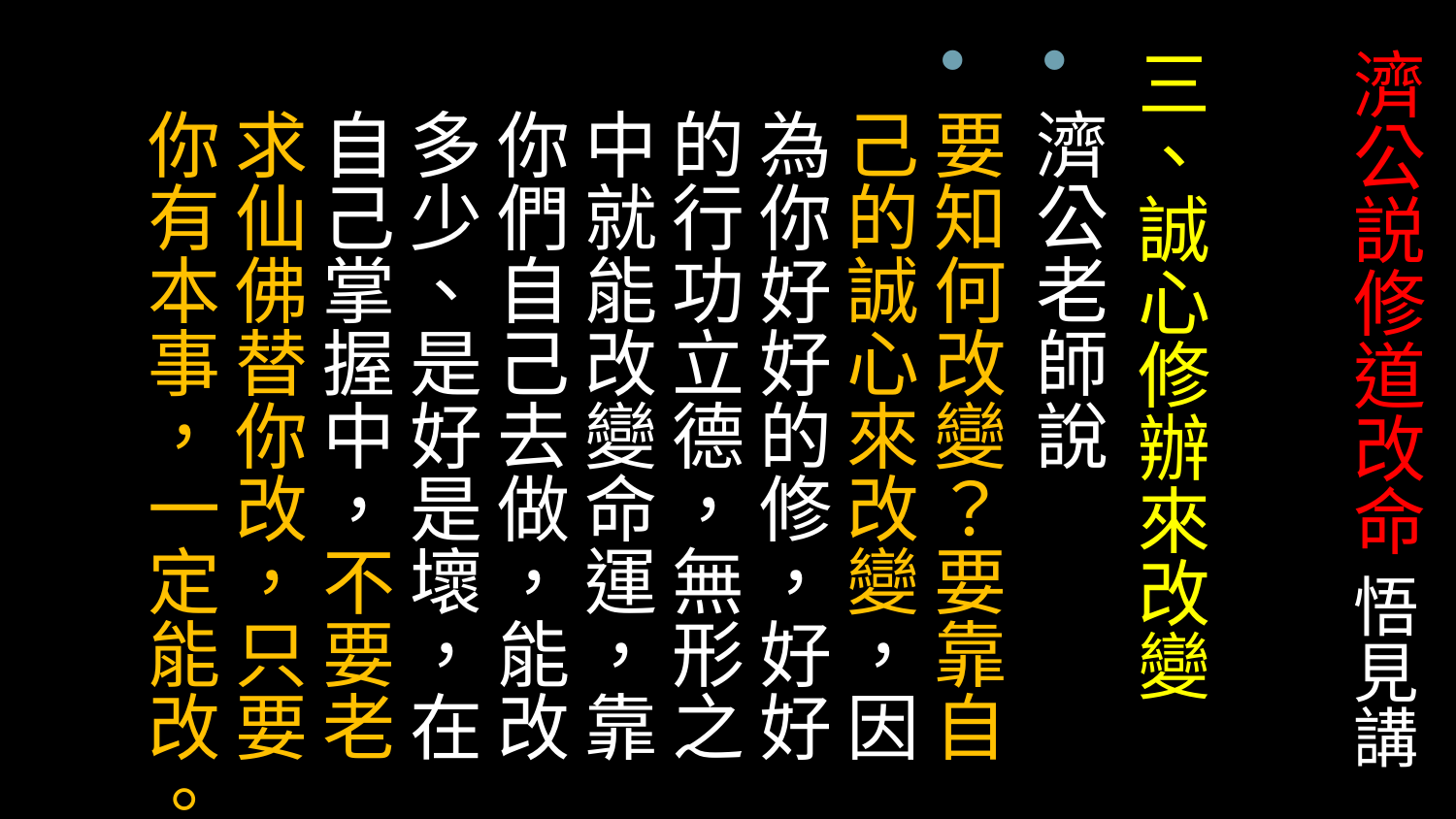

# 濟公説修道改命 悟見講
三、誠心修辦來改變
濟公老師說
要知何改變？要靠自己的誠心來改變，因為你好好的修，好好的行功立德，無形之中就能改變命運，靠你們自己去做，能改多少、是好是壞，在自己掌握中，不要老求仙佛替你改，只要你有本事，一定能改。